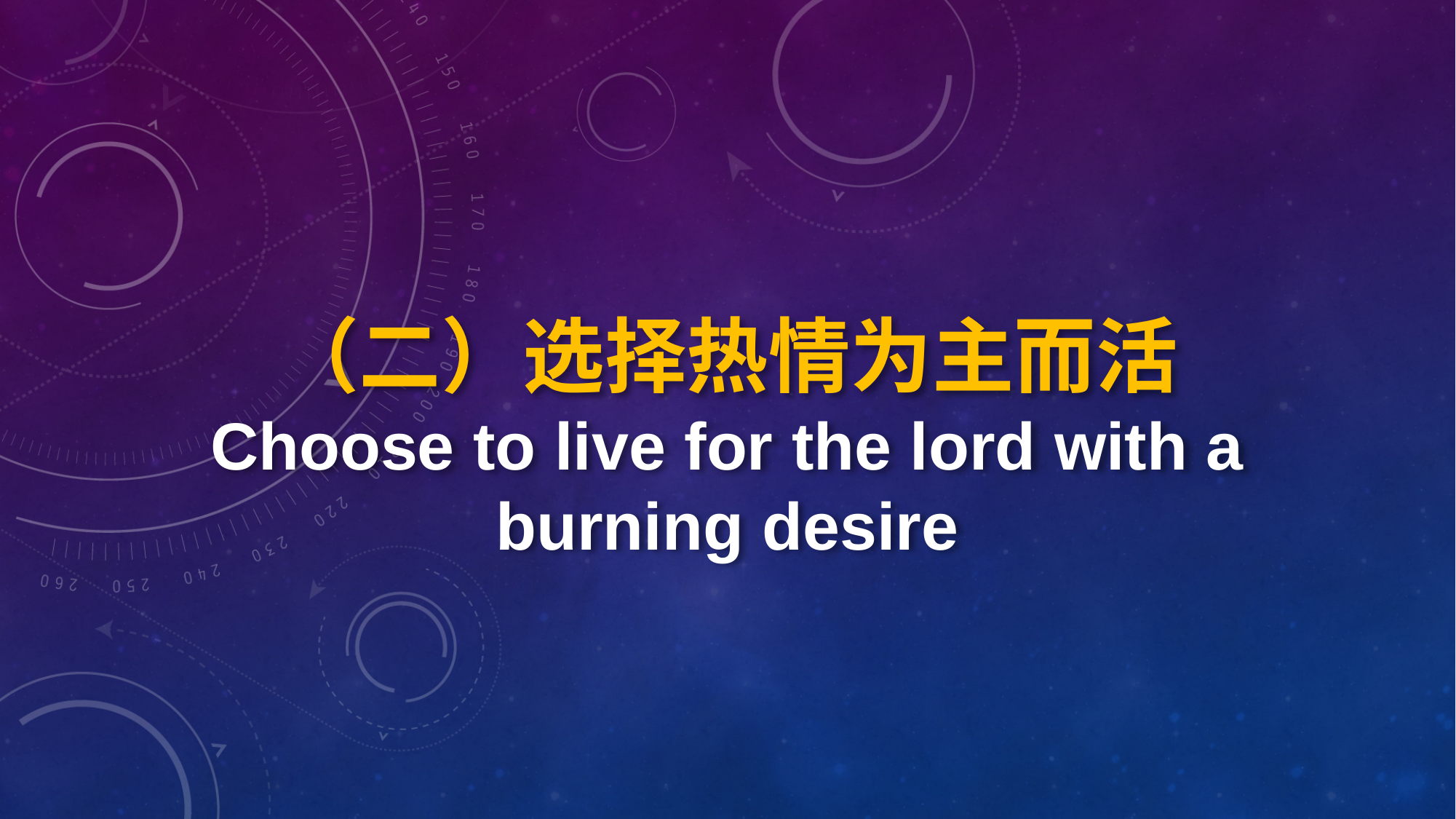

（二）选择热情为主而活
Choose to live for the lord with a burning desire